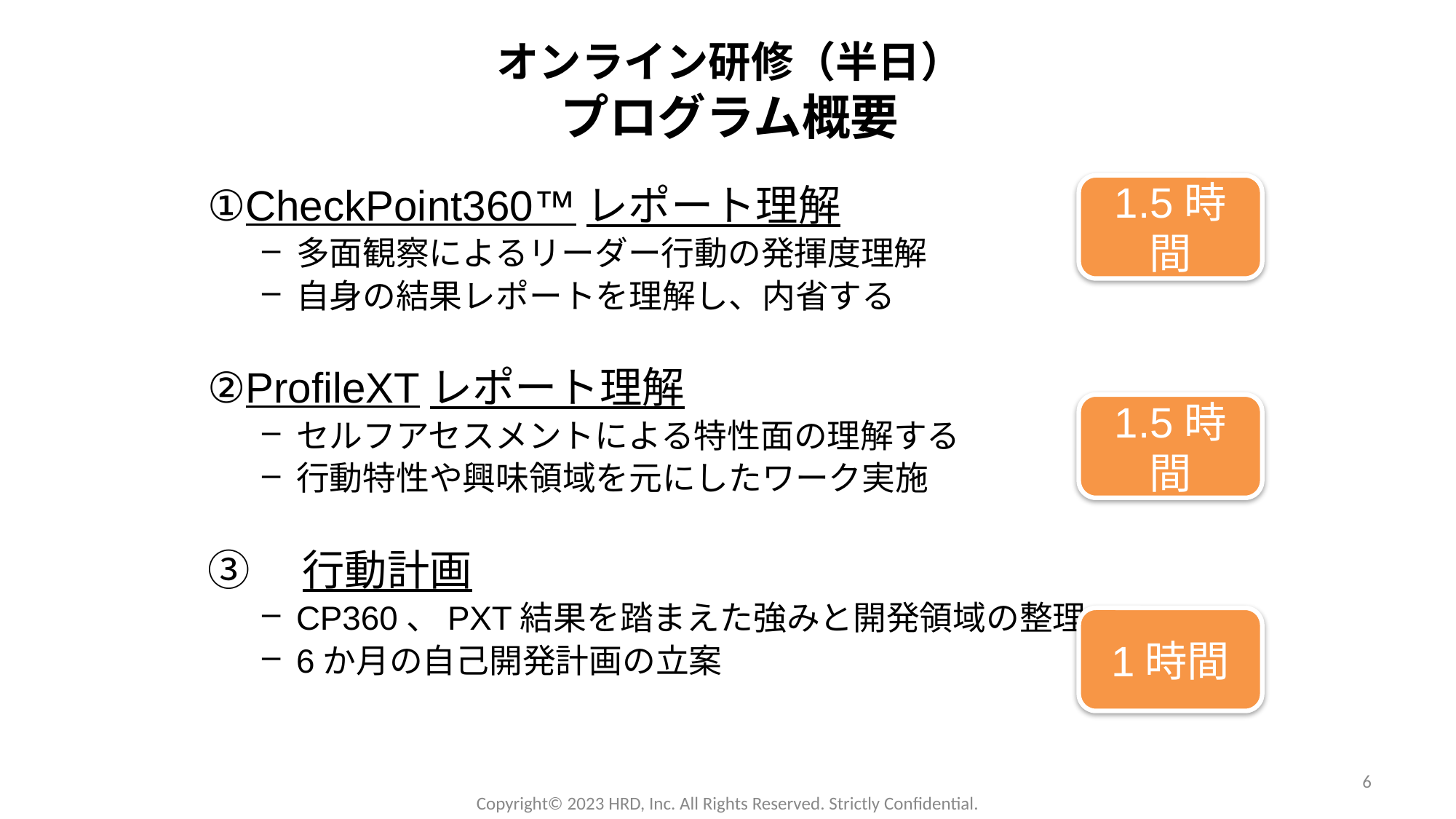

オンライン研修（半日）
プログラム概要

CheckPoint360™レポート理解
多面観察によるリーダー行動の発揮度理解
自身の結果レポートを理解し、内省する

②ProfileXTレポート理解
セルフアセスメントによる特性面の理解する
行動特性や興味領域を元にしたワーク実施

③　行動計画
CP360、PXT結果を踏まえた強みと開発領域の整理
6か月の自己開発計画の立案

1.5時間
1.5時間
1時間
6
Copyright©️ 2023 HRD, Inc. All Rights Reserved. Strictly Confidential.